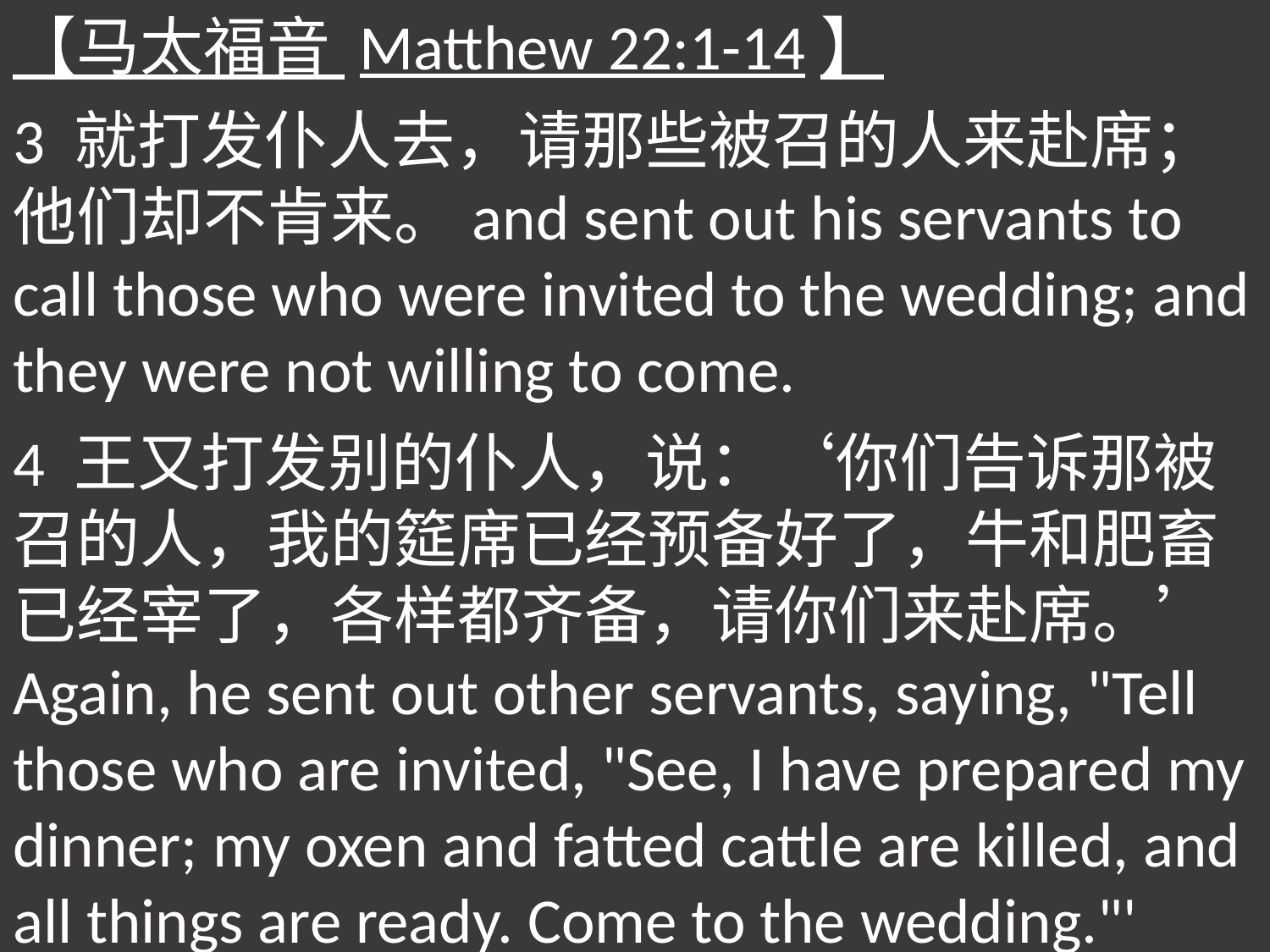

【马太福音 Matthew 22:1-14】
3 就打发仆人去，请那些被召的人来赴席；他们却不肯来。and sent out his servants to call those who were invited to the wedding; and they were not willing to come.
4 王又打发别的仆人，说：‘你们告诉那被召的人，我的筵席已经预备好了，牛和肥畜已经宰了，各样都齐备，请你们来赴席。’ Again, he sent out other servants, saying, "Tell those who are invited, "See, I have prepared my dinner; my oxen and fatted cattle are killed, and all things are ready. Come to the wedding."'